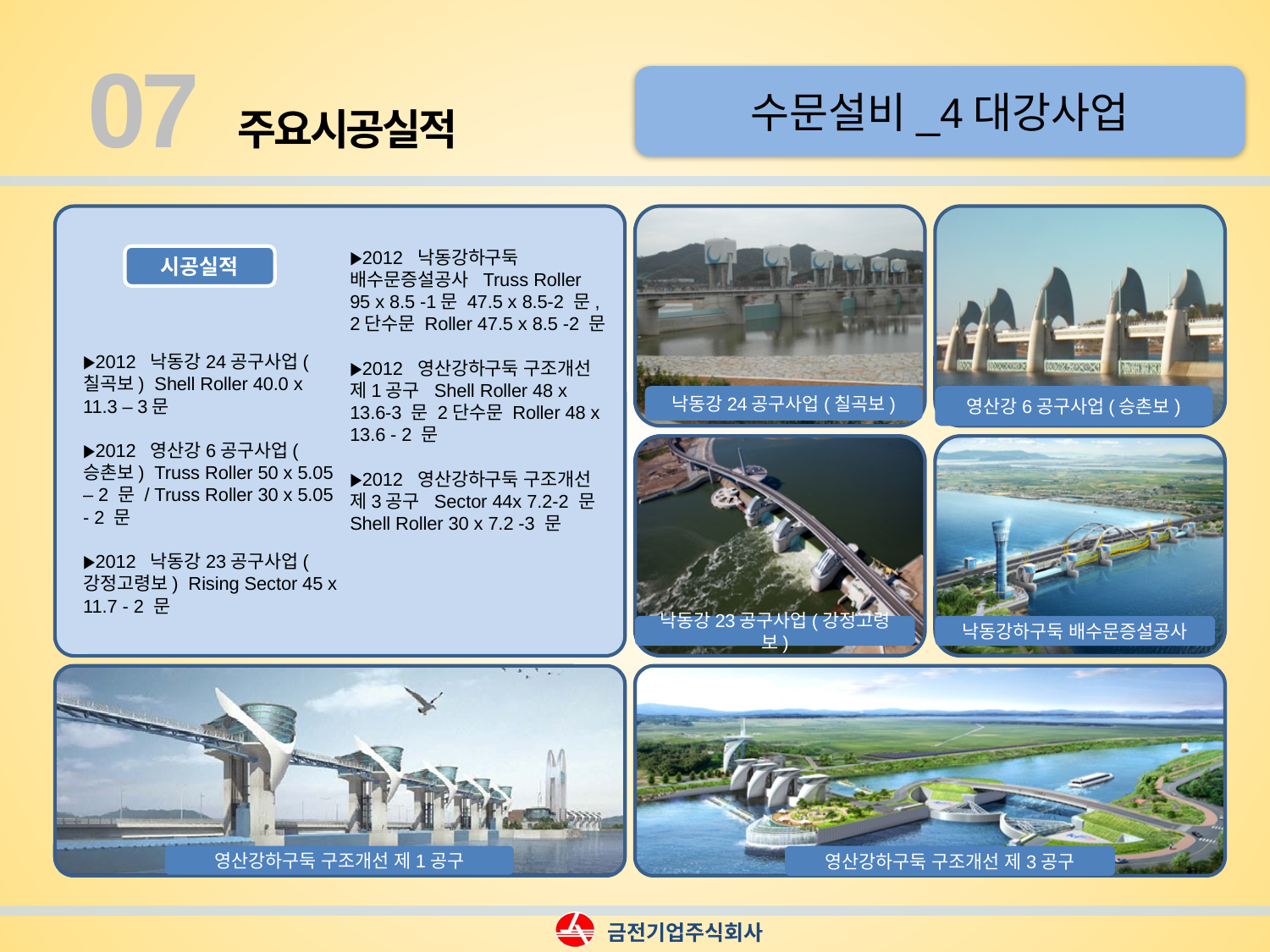

07
수문설비_4대강사업
주요시공실적

▶2012  낙동강24공구사업(칠곡보)  Shell Roller 40.0 x 11.3 – 3문

▶2012  영산강6공구사업(승촌보)  Truss Roller 50 x 5.05 – 2 문 / Truss Roller 30 x 5.05 - 2 문

▶2012  낙동강23공구사업(강정고령보)  Rising Sector 45 x 11.7 - 2 문

▶2012  낙동강하구둑 배수문증설공사  Truss Roller 95 x 8.5 -1문 47.5 x 8.5-2 문, 2단수문 Roller 47.5 x 8.5 -2 문

▶2012  영산강하구둑 구조개선 제1공구  Shell Roller 48 x 13.6-3 문 2단수문 Roller 48 x 13.6 - 2 문

▶2012  영산강하구둑 구조개선 제3공구  Sector 44x 7.2-2 문 Shell Roller 30 x 7.2 -3 문

시공실적
낙동강24공구사업(칠곡보)
영산강6공구사업(승촌보)

낙동강23공구사업(강정고령보)
낙동강하구둑 배수문증설공사

영산강하구둑 구조개선 제1공구
영산강하구둑 구조개선 제3공구

금전기업주식회사